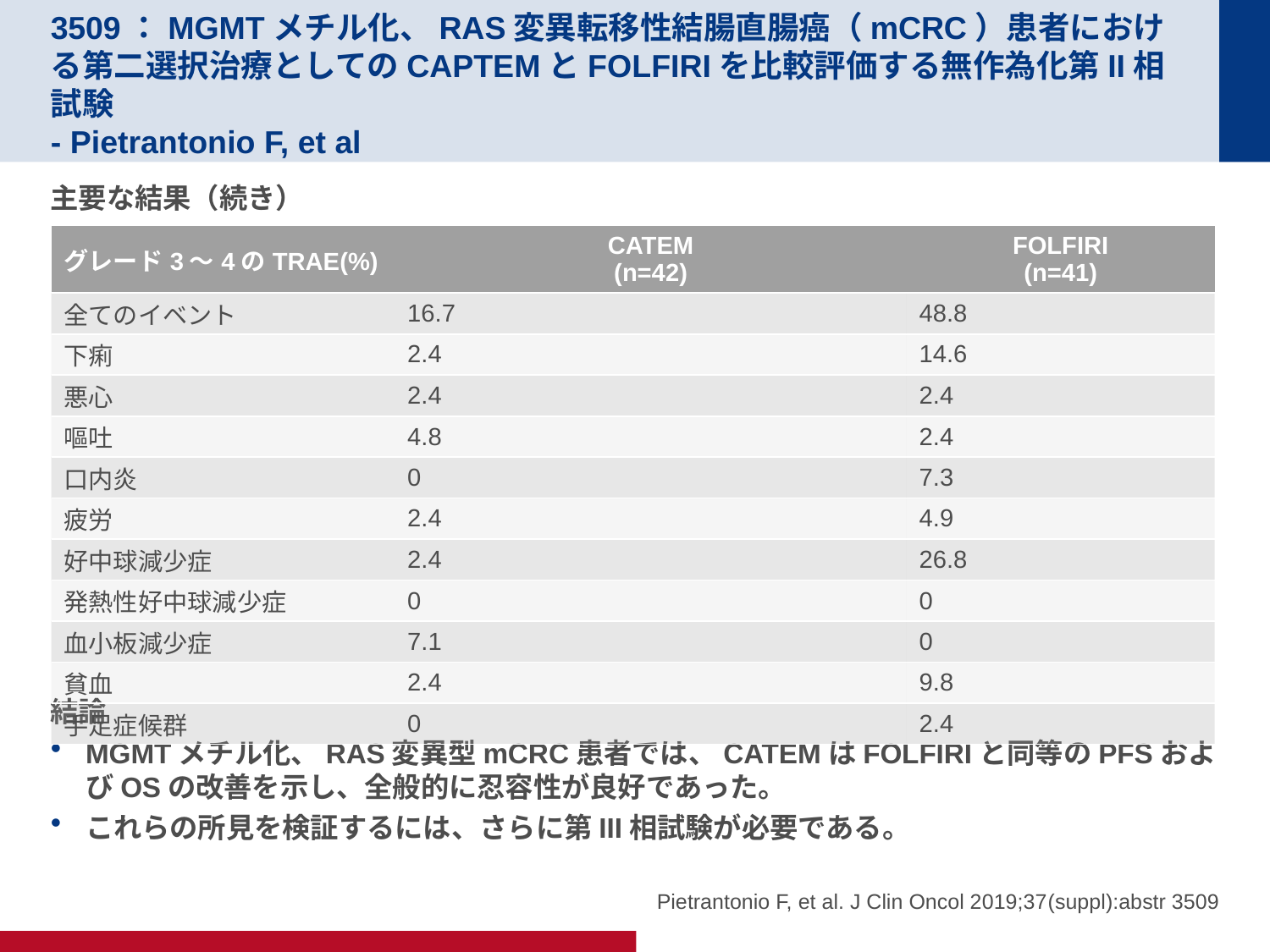

# 3509：MGMTメチル化、RAS変異転移性結腸直腸癌（mCRC）患者における第二選択治療としてのCAPTEMとFOLFIRIを比較評価する無作為化第II相試験 - Pietrantonio F, et al
主要な結果（続き）

結論
MGMTメチル化、RAS変異型mCRC患者では、CATEMはFOLFIRIと同等のPFSおよびOSの改善を示し、全般的に忍容性が良好であった。
これらの所見を検証するには、さらに第III相試験が必要である。
| グレード3～4のTRAE(%) | CATEM (n=42) | FOLFIRI (n=41) |
| --- | --- | --- |
| 全てのイベント | 16.7 | 48.8 |
| 下痢 | 2.4 | 14.6 |
| 悪心 | 2.4 | 2.4 |
| 嘔吐 | 4.8 | 2.4 |
| 口内炎 | 0 | 7.3 |
| 疲労 | 2.4 | 4.9 |
| 好中球減少症 | 2.4 | 26.8 |
| 発熱性好中球減少症 | 0 | 0 |
| 血小板減少症 | 7.1 | 0 |
| 貧血 | 2.4 | 9.8 |
| 手足症候群 | 0 | 2.4 |
Pietrantonio F, et al. J Clin Oncol 2019;37(suppl):abstr 3509